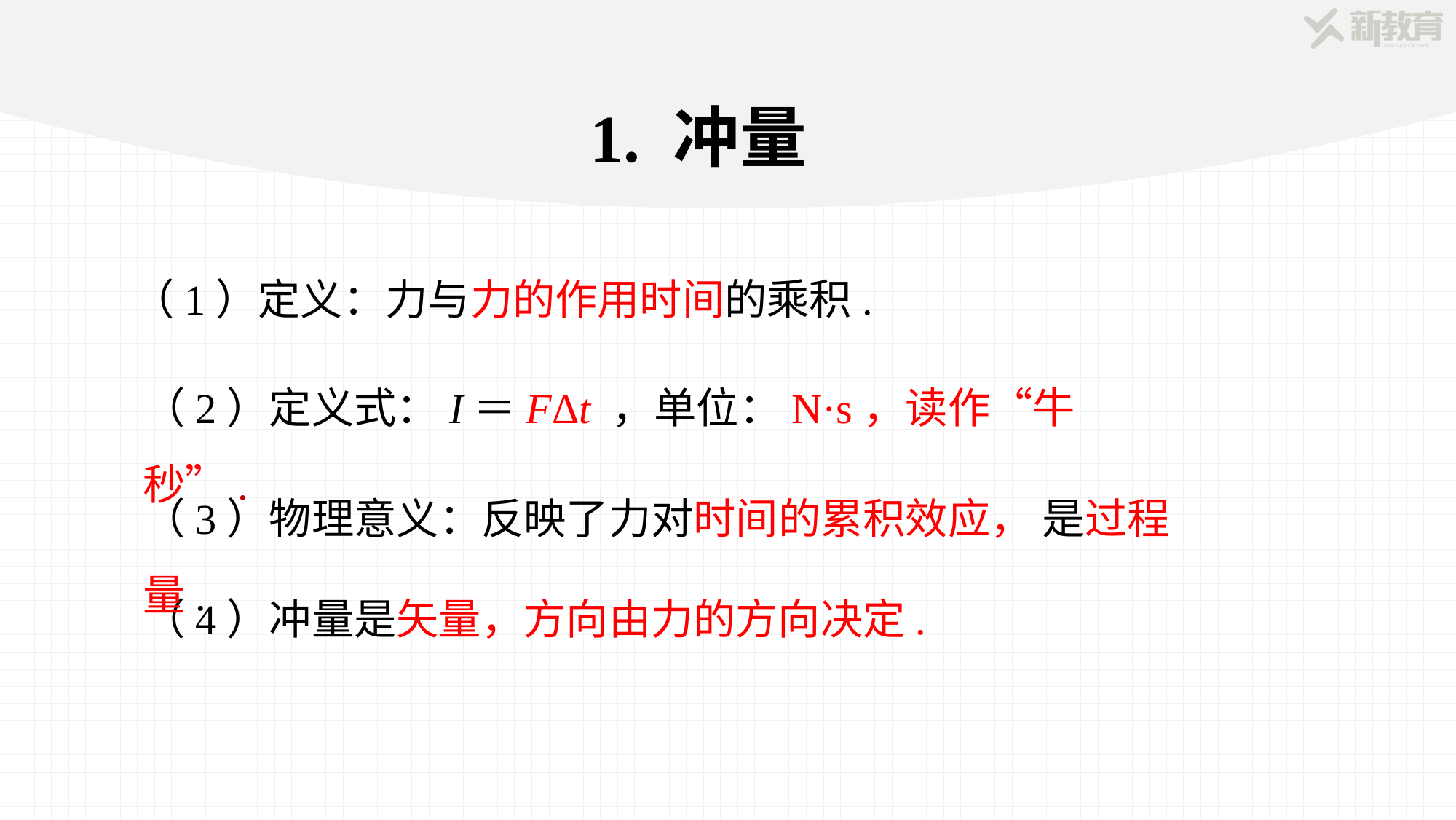

1. 冲量
（1）定义：力与力的作用时间的乘积.
（2）定义式：I＝FΔt ，单位：N·s，读作“牛秒”.
（3）物理意义：反映了力对时间的累积效应， 是过程量.
（4）冲量是矢量，方向由力的方向决定.